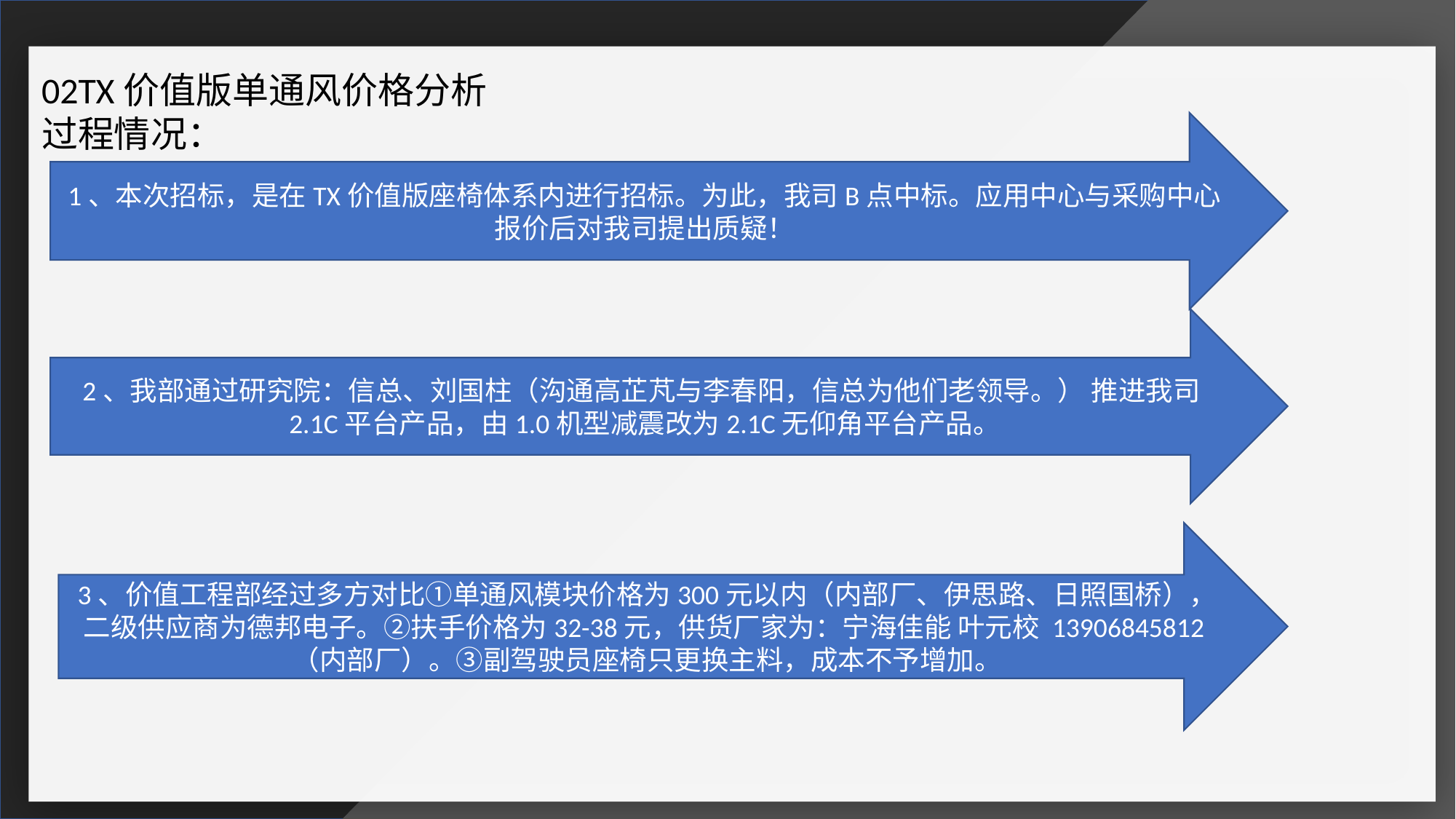

02TX价值版单通风价格分析
过程情况：

1、本次招标，是在TX价值版座椅体系内进行招标。为此，我司B点中标。应用中心与采购中心报价后对我司提出质疑！

2、我部通过研究院：信总、刘国柱（沟通高芷芃与李春阳，信总为他们老领导。） 推进我司2.1C平台产品，由1.0机型减震改为2.1C无仰角平台产品。
感谢您下载包图网平台上提供的PPT作品，为了您和包图网以及原创作者的利益，请勿复制、传播、销售，否则将承担法律责任！包图网将对作品进行维权，按照传播下载次数进行十倍的索取赔偿！
ibaotu.com
感谢您下载包图网平台上提供的PPT作品，为了您和包图网以及原创作者的利益，请勿复制、传播、销售，否则将承担法律责任！包图网将对作品进行维权，按照传播下载次数进行十倍的索取赔偿！
ibaotu.com
3、价值工程部经过多方对比①单通风模块价格为300元以内（内部厂、伊思路、日照国桥），二级供应商为德邦电子。②扶手价格为32-38元，供货厂家为：宁海佳能 叶元校 13906845812（内部厂）。③副驾驶员座椅只更换主料，成本不予增加。